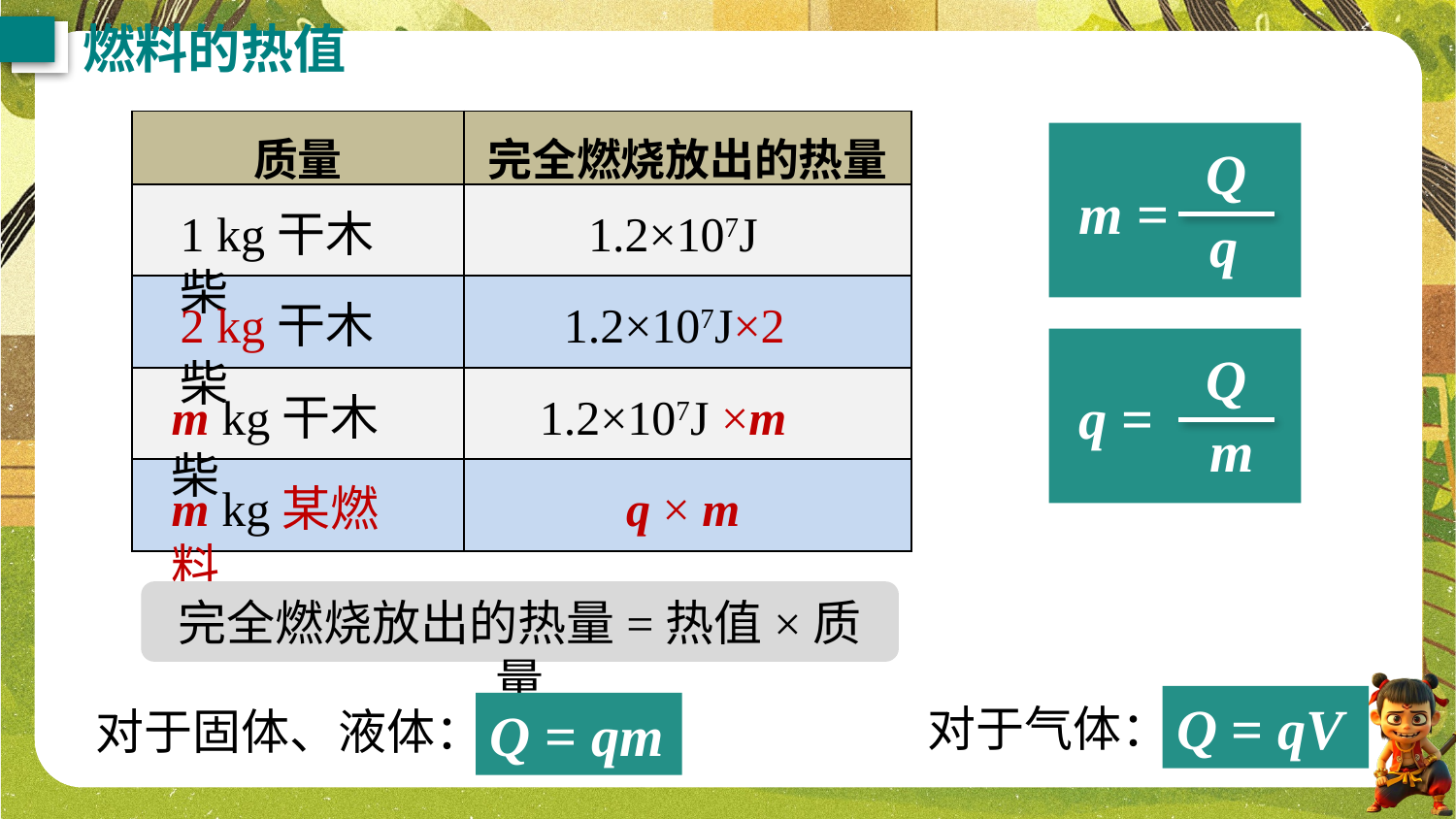

燃料的热值

| 质量 | 完全燃烧放出的热量 |
| --- | --- |
|  |  |
|  |  |
|  |  |
|  |  |

Q
m =
q
1 kg干木柴
1.2×107J
2 kg干木柴
  1.2×107J×2

Q
q =
m
m kg干木柴
1.2×107J ×m
m kg某燃料
 q × m
完全燃烧放出的热量=热值×质量
Q = qV
对于气体：
Q = qm
对于固体、液体：